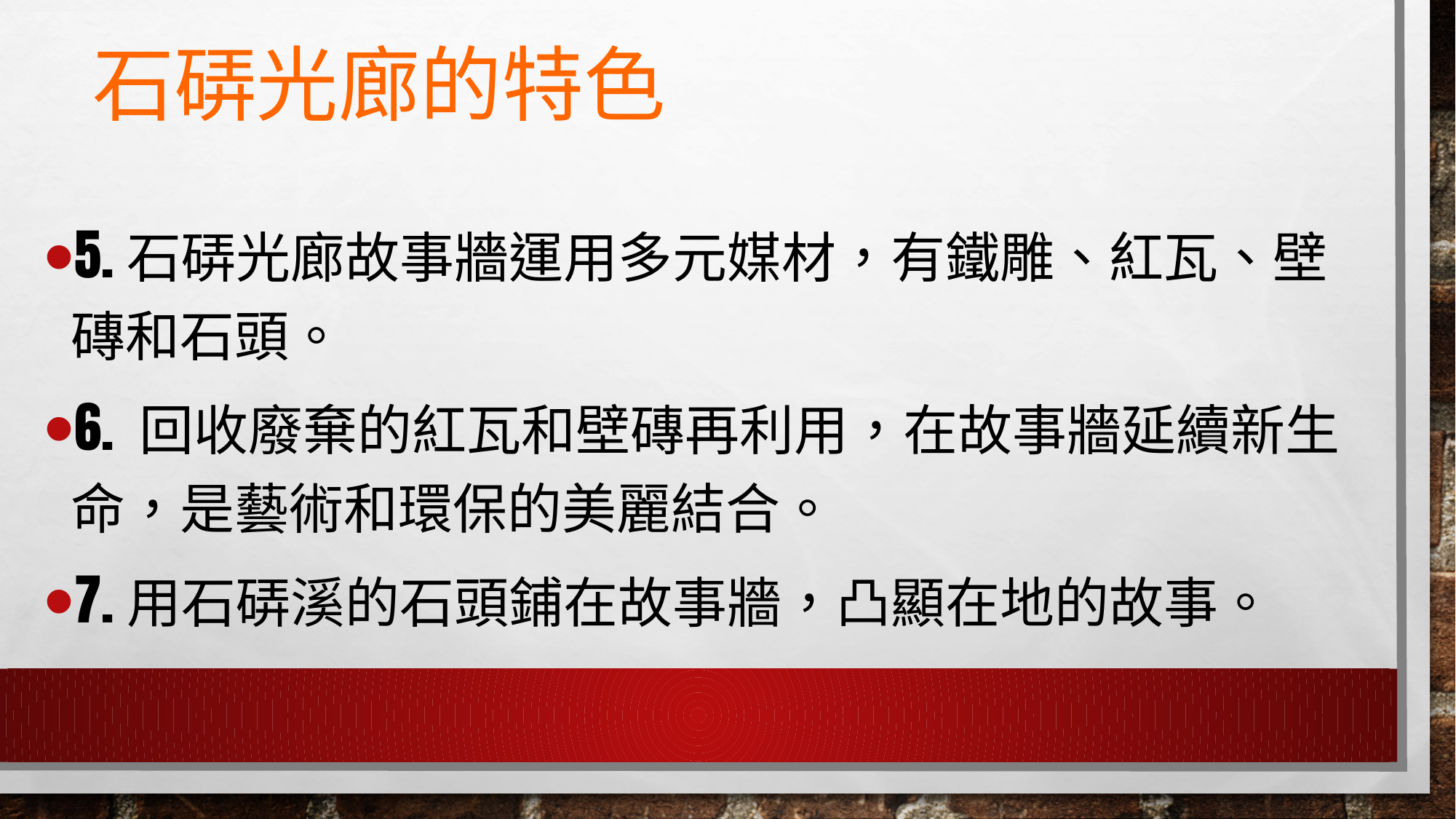

# 石硦光廊的特色
5.石硦光廊故事牆運用多元媒材，有鐵雕、紅瓦、壁磚和石頭。
6. 回收廢棄的紅瓦和壁磚再利用，在故事牆延續新生命，是藝術和環保的美麗結合。
7.用石硦溪的石頭鋪在故事牆，凸顯在地的故事。